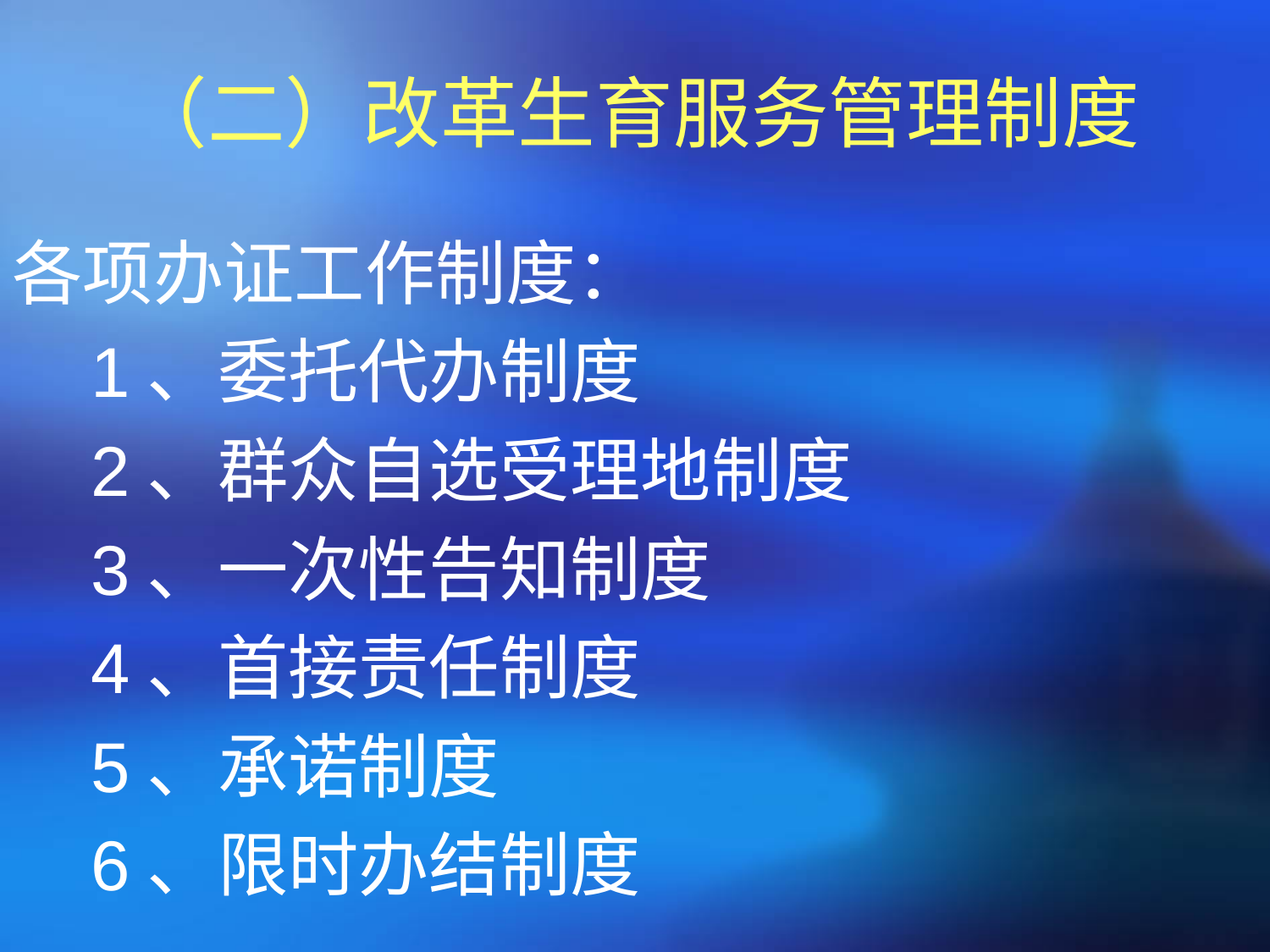

# （二）改革生育服务管理制度
各项办证工作制度：
    1、委托代办制度
    2、群众自选受理地制度
    3、一次性告知制度
    4、首接责任制度
    5、承诺制度
    6、限时办结制度